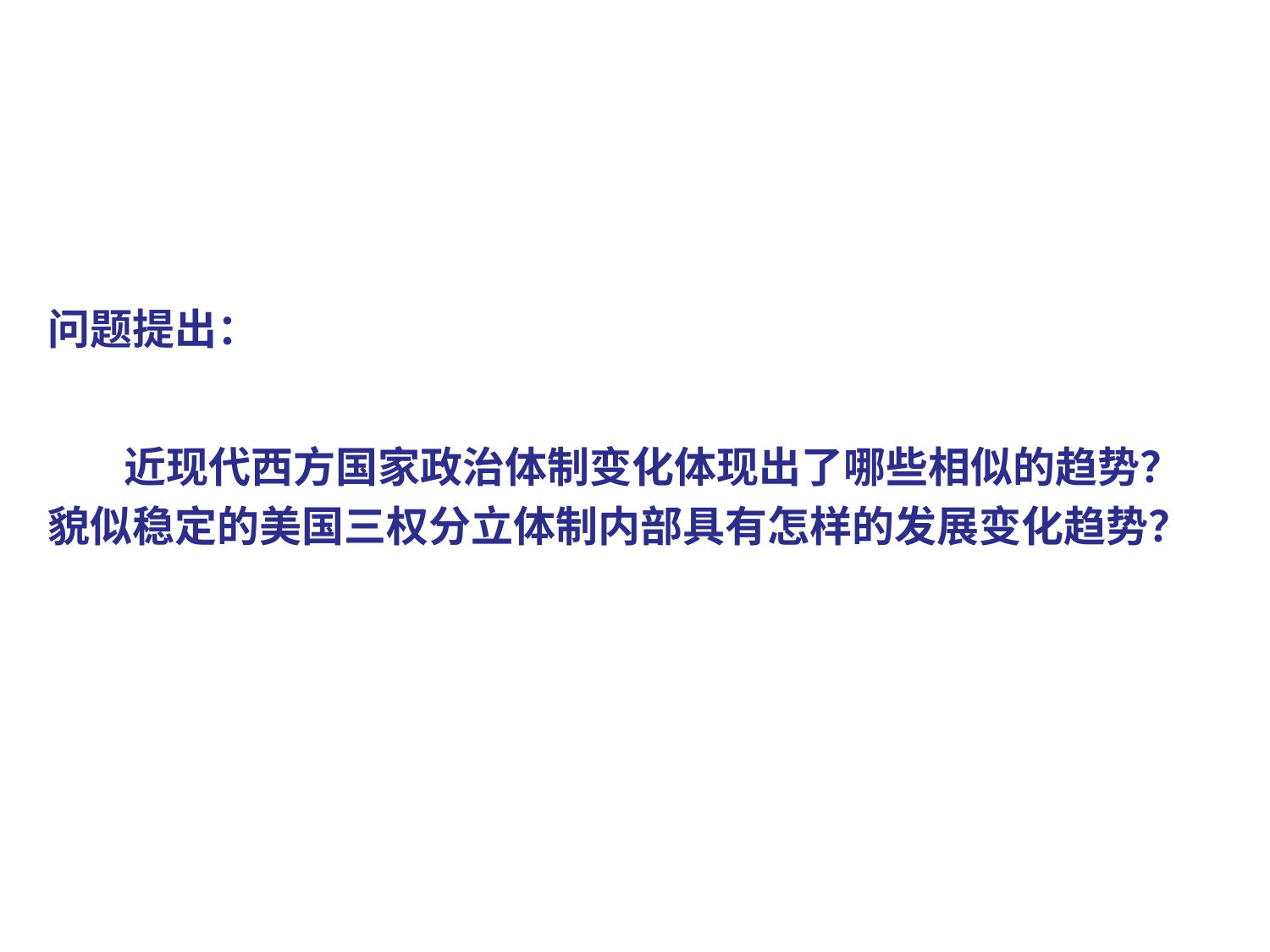

问题提出：

       近现代西方国家政治体制变化体现出了哪些相似的趋势？
貌似稳定的美国三权分立体制内部具有怎样的发展变化趋势？